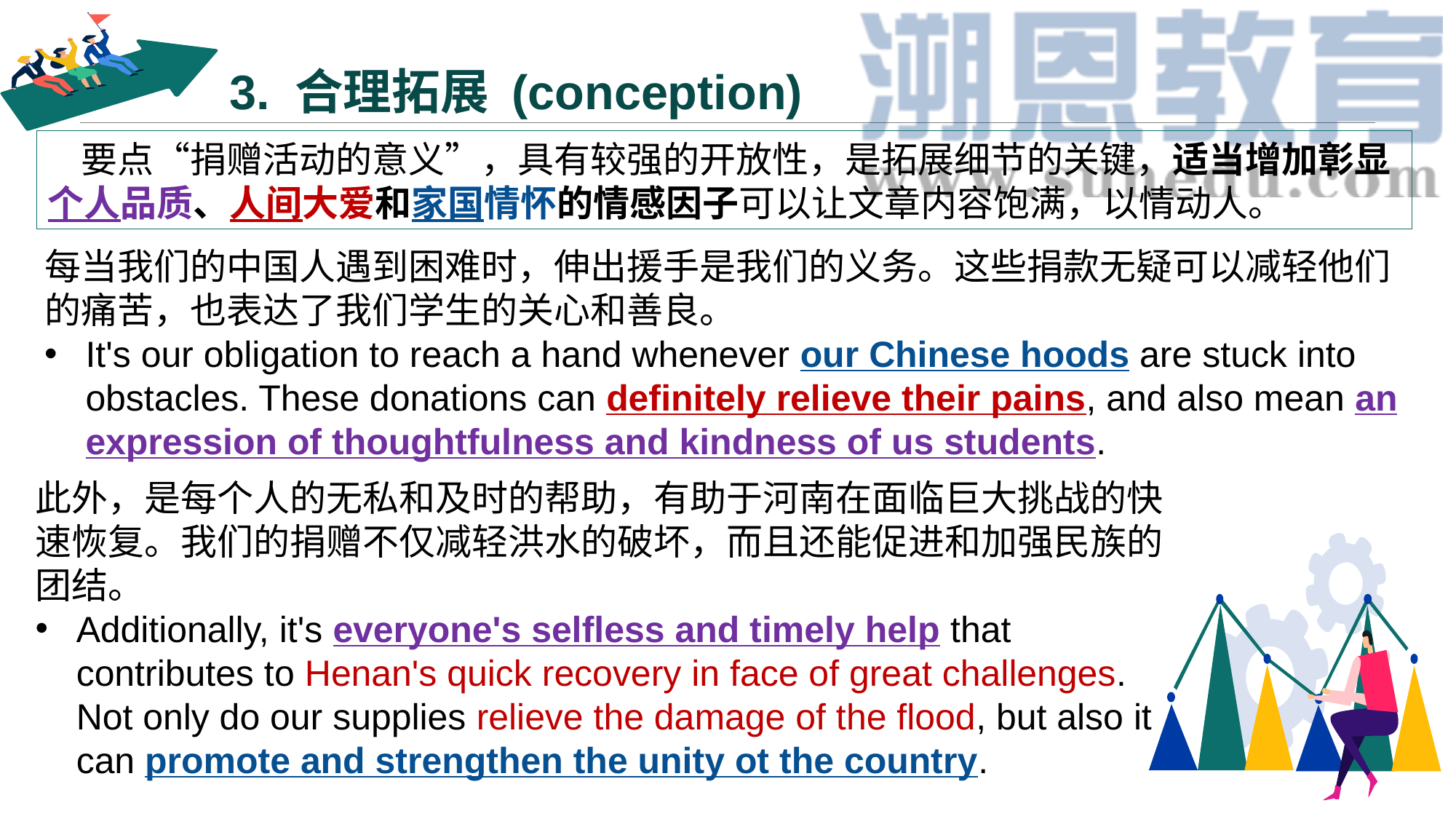

# 3. 合理拓展 (conception)
   要点“捐赠活动的意义”，具有较强的开放性，是拓展细节的关键，适当增加彰显个人品质、人间大爱和家国情怀的情感因子可以让文章内容饱满，以情动人。
每当我们的中国人遇到困难时，伸出援手是我们的义务。这些捐款无疑可以减轻他们的痛苦，也表达了我们学生的关心和善良。
It's our obligation to reach a hand whenever our Chinese hoods are stuck into obstacles. These donations can definitely relieve their pains, and also mean an expression of thoughtfulness and kindness of us students.
此外，是每个人的无私和及时的帮助，有助于河南在面临巨大挑战的快速恢复。我们的捐赠不仅减轻洪水的破坏，而且还能促进和加强民族的团结。
Additionally, it's everyone's selfless and timely help that contributes to Henan's quick recovery in face of great challenges. Not only do our supplies relieve the damage of the flood, but also it can promote and strengthen the unity ot the country.

17